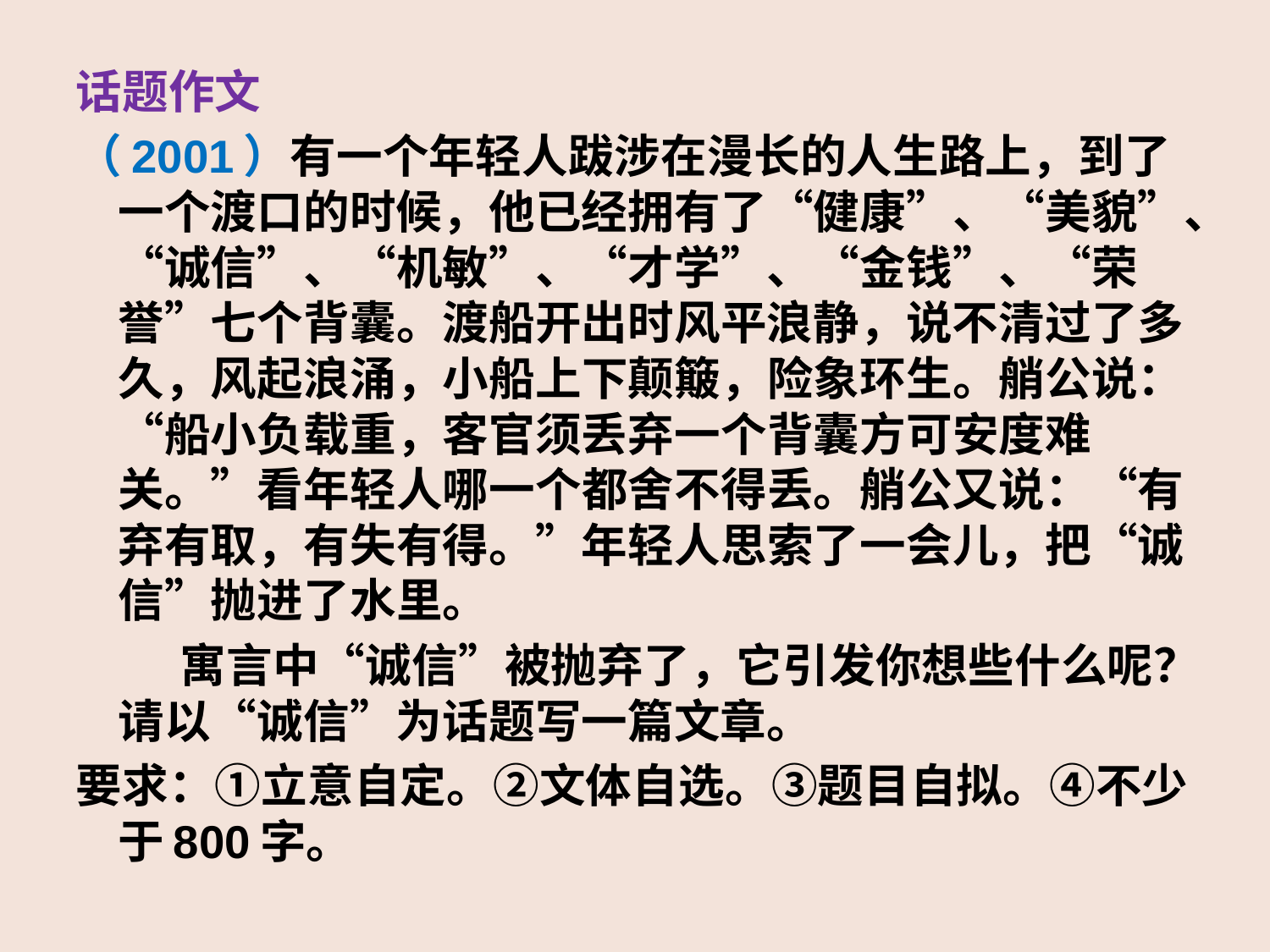

话题作文
（2001）有一个年轻人跋涉在漫长的人生路上，到了一个渡口的时候，他已经拥有了“健康”、“美貌”、“诚信”、“机敏”、“才学”、“金钱”、“荣誉”七个背囊。渡船开出时风平浪静，说不清过了多久，风起浪涌，小船上下颠簸，险象环生。艄公说：“船小负载重，客官须丢弃一个背囊方可安度难关。”看年轻人哪一个都舍不得丢。艄公又说：“有弃有取，有失有得。”年轻人思索了一会儿，把“诚信”抛进了水里。
         寓言中“诚信”被抛弃了，它引发你想些什么呢？请以“诚信”为话题写一篇文章。
要求：①立意自定。②文体自选。③题目自拟。④不少于800字。